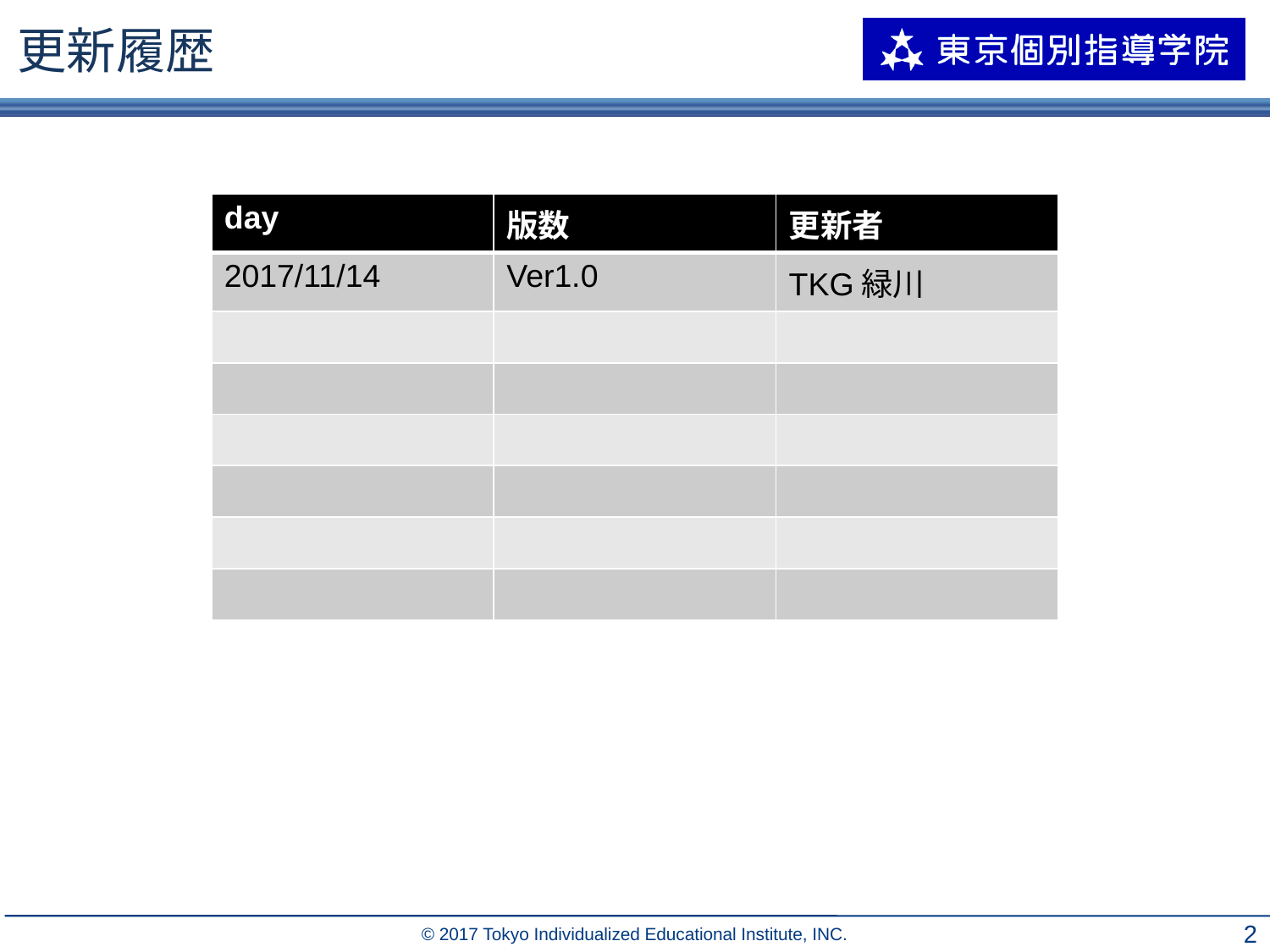

# 更新履歴
| day | 版数 | 更新者 |
| --- | --- | --- |
| 2017/11/14 | Ver1.0 | TKG緑川 |
|  |  |  |
|  |  |  |
|  |  |  |
|  |  |  |
|  |  |  |
|  |  |  |
2